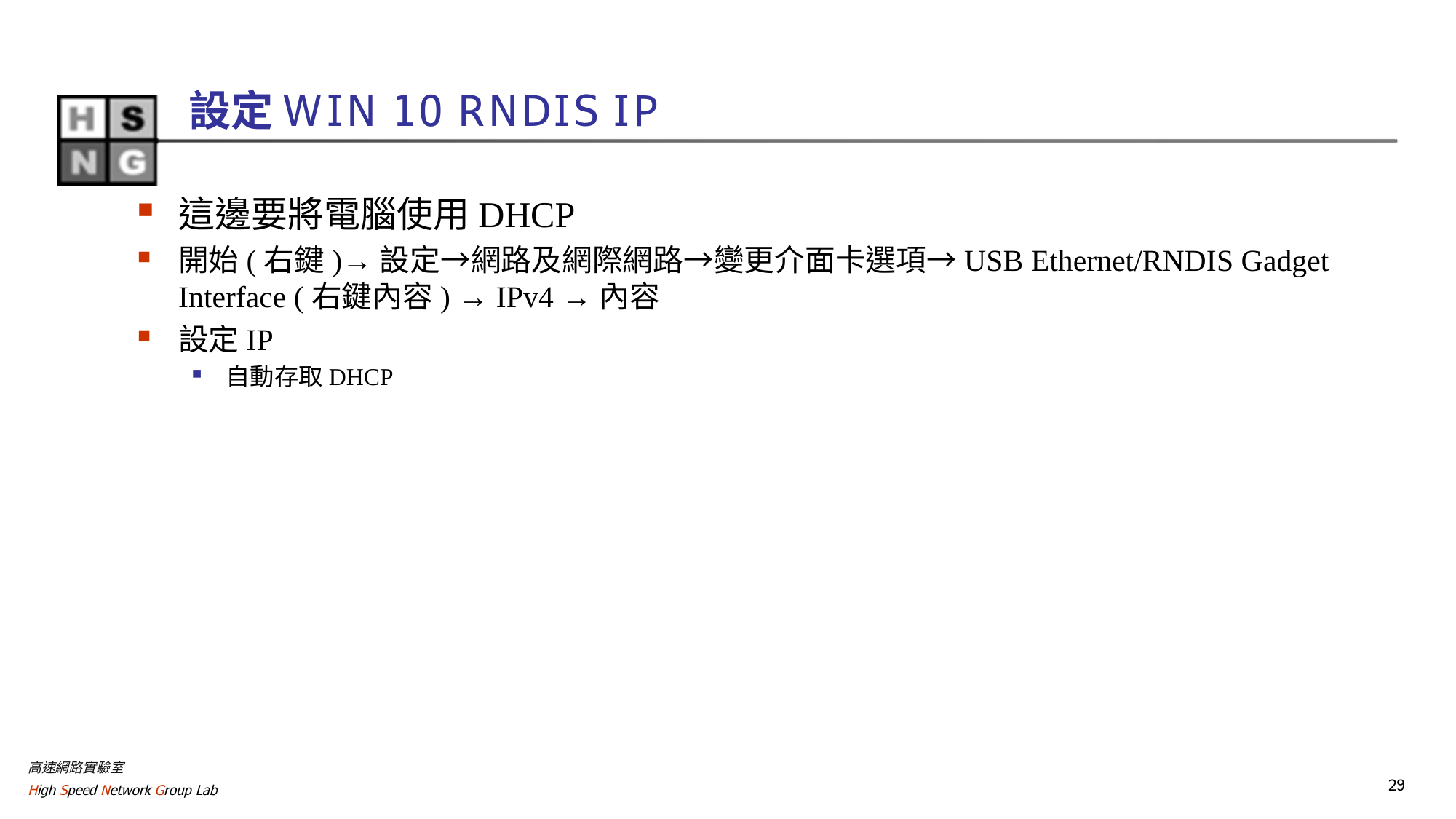

# 設定WIN 10 RNDIS IP
這邊要將電腦使用DHCP
開始(右鍵)→設定→網路及網際網路→變更介面卡選項→USB Ethernet/RNDIS Gadget Interface (右鍵內容) → IPv4 →內容
設定IP
自動存取DHCP